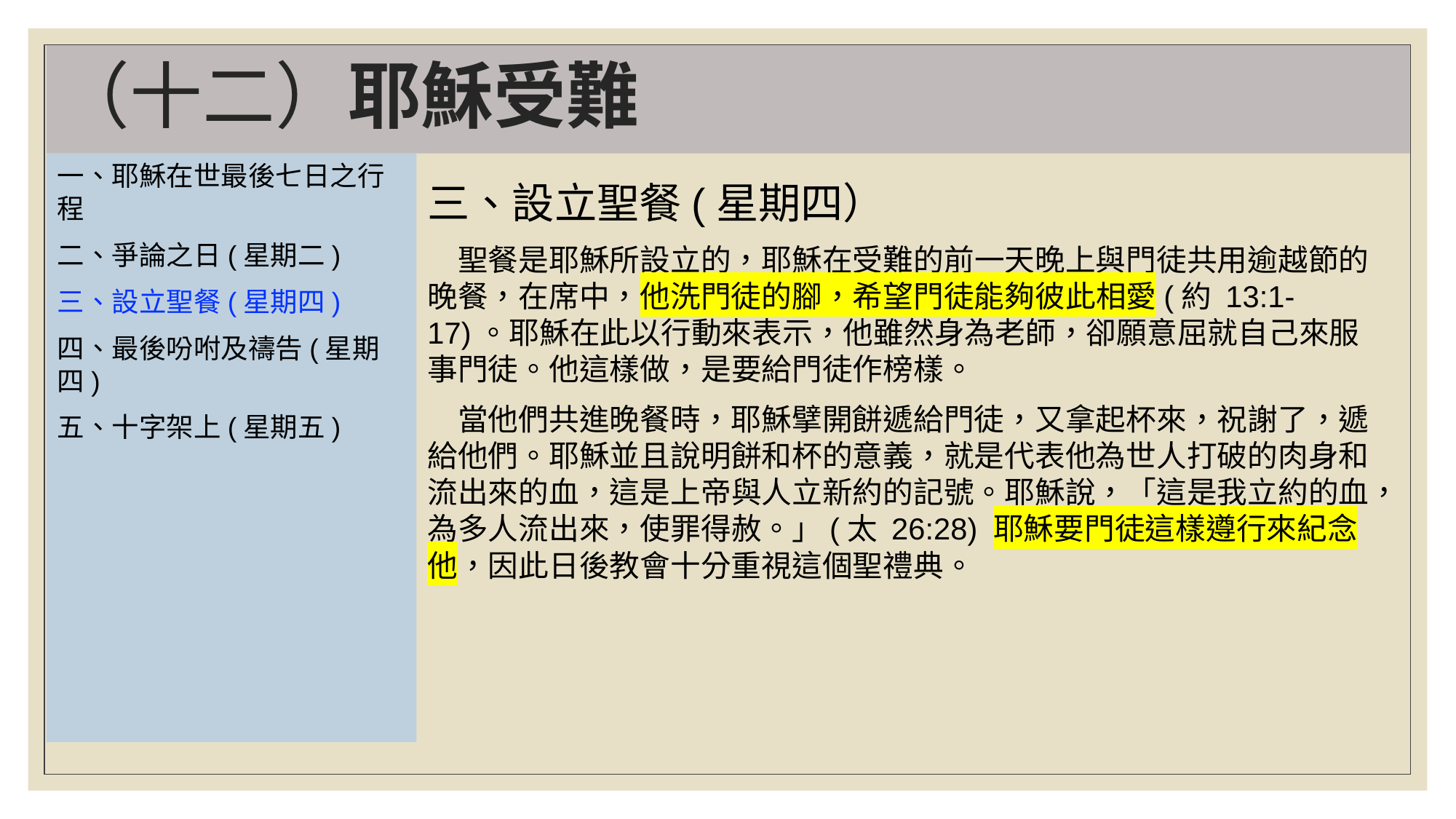

# （十二）耶穌受難
一、耶穌在世最後七日之行程
二、爭論之日(星期二)
三、設立聖餐(星期四)
四、最後吩咐及禱告(星期四)
五、十字架上(星期五)

三、設立聖餐(星期四）
　聖餐是耶穌所設立的，耶穌在受難的前一天晚上與門徒共用逾越節的晚餐，在席中，他洗門徒的腳，希望門徒能夠彼此相愛(約 13:1-17)。耶穌在此以行動來表示，他雖然身為老師，卻願意屈就自己來服事門徒。他這樣做，是要給門徒作榜樣。
　當他們共進晚餐時，耶穌擘開餅遞給門徒，又拿起杯來，祝謝了，遞給他們。耶穌並且說明餅和杯的意義，就是代表他為世人打破的肉身和流出來的血，這是上帝與人立新約的記號。耶穌說，「這是我立約的血，為多人流出來，使罪得赦。」(太 26:28) 耶穌要門徒這樣遵行來紀念他，因此日後教會十分重視這個聖禮典。